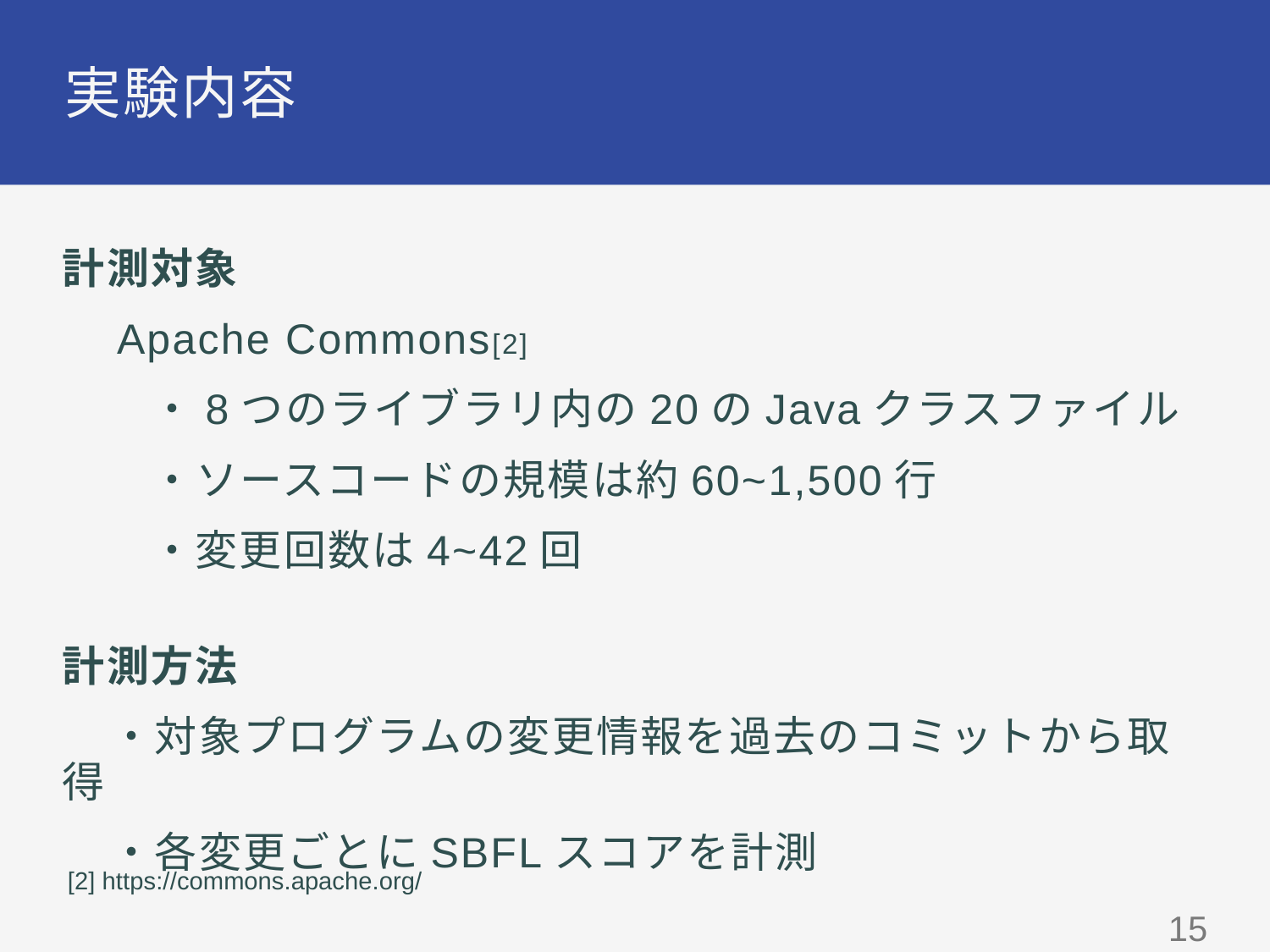

# 実験内容
計測対象
　Apache Commons[2]
　　・8つのライブラリ内の20のJavaクラスファイル
   　・ソースコードの規模は約60~1,500行
　　・変更回数は4~42回
計測方法
　・対象プログラムの変更情報を過去のコミットから取得
　・各変更ごとにSBFLスコアを計測
[2] https://commons.apache.org/
15